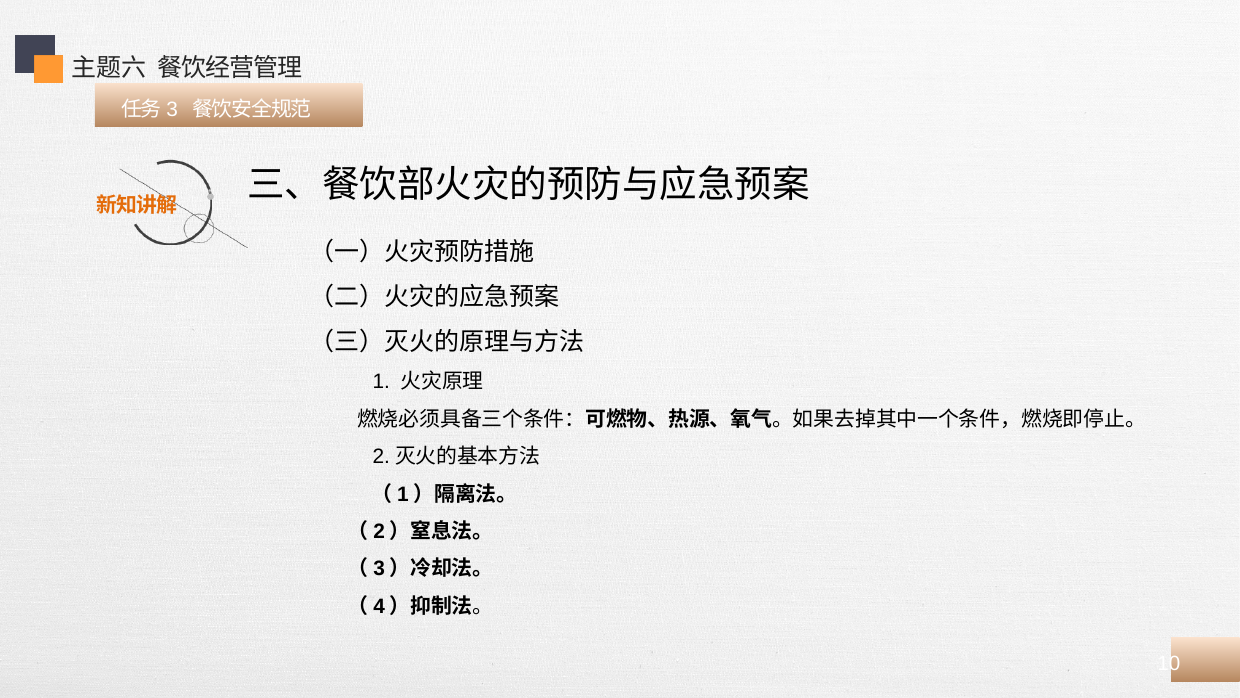

主题六  餐饮经营管理
 任务3  餐饮安全规范
三、餐饮部火灾的预防与应急预案
（一）火灾预防措施
（二）火灾的应急预案
（三）灭火的原理与方法
           1. 火灾原理
         燃烧必须具备三个条件：可燃物、热源、氧气。如果去掉其中一个条件，燃烧即停止。
           2.灭火的基本方法
            （1）隔离法。
       （2）窒息法。
       （3）冷却法。
       （4）抑制法。